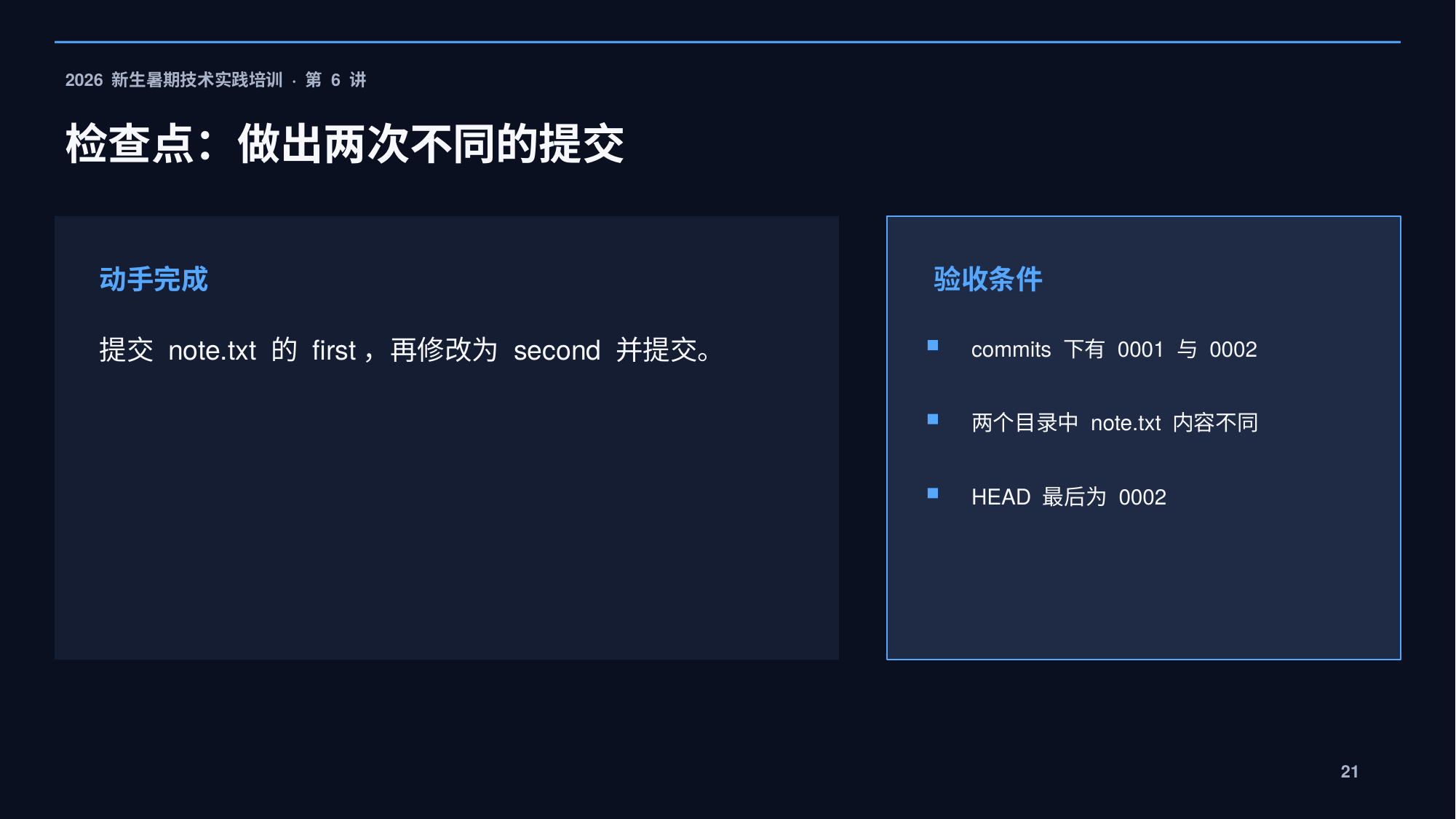

2026 新生暑期技术实践培训 · 第 6 讲
检查点：做出两次不同的提交

动手完成
验收条件
提交 note.txt 的 first，再修改为 second 并提交。
commits 下有 0001 与 0002

两个目录中 note.txt 内容不同

HEAD 最后为 0002

21